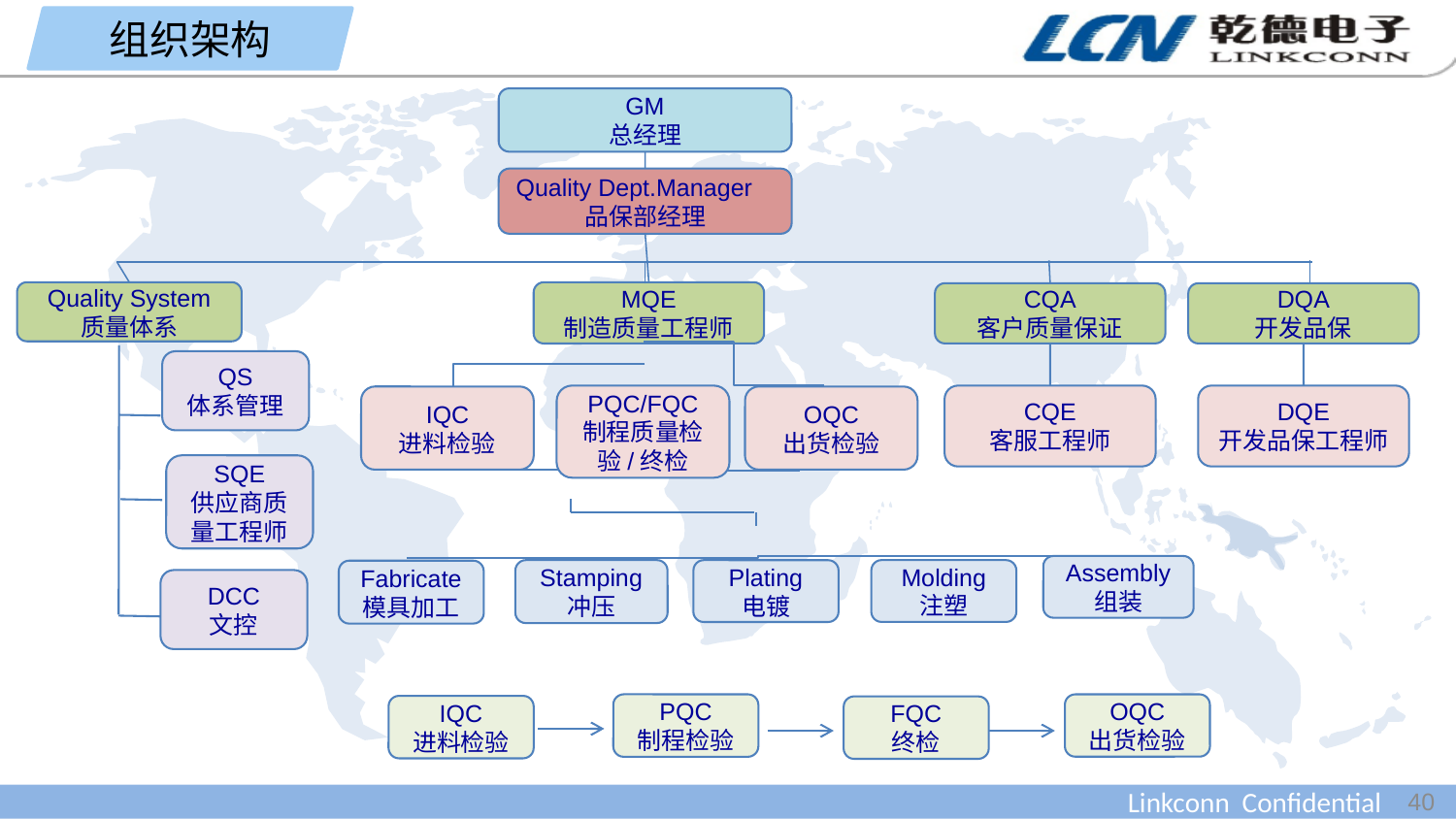

组织架构
GM
总经理
Quality Dept.Manager
品保部经理
Quality System
质量体系
MQE
制造质量工程师
CQA
客户质量保证
DQA
开发品保
QS
体系管理
CQE
客服工程师
PQC/FQC
制程质量检验/终检
DQE
开发品保工程师
IQC
进料检验
OQC
出货检验
SQE
供应商质量工程师
Assembly
组装
Molding
注塑
Stamping
冲压
Plating
电镀
Fabricate
模具加工
DCC
文控
PQC
制程检验
IQC
进料检验
OQC
出货检验
FQC
终检
40